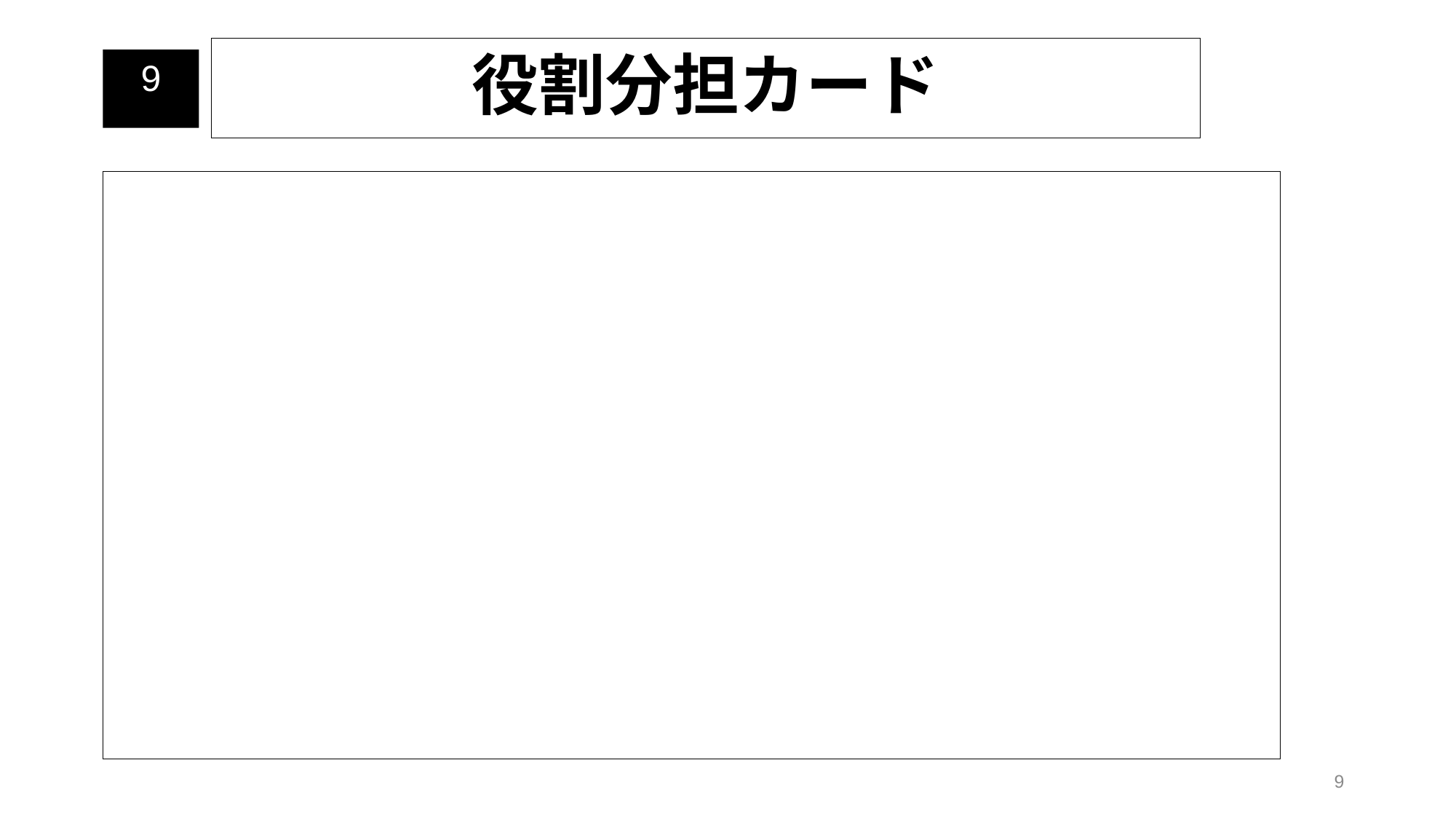

役割分担カード
9
担当のリーダーは，自身の担当カードに従って実行してください。

〇受付担当　　　　　・・・受付カード
〇設営担当　　　　　・・・設営カード
〇情報収集・伝達担当・・・情報収集・伝達カード
9